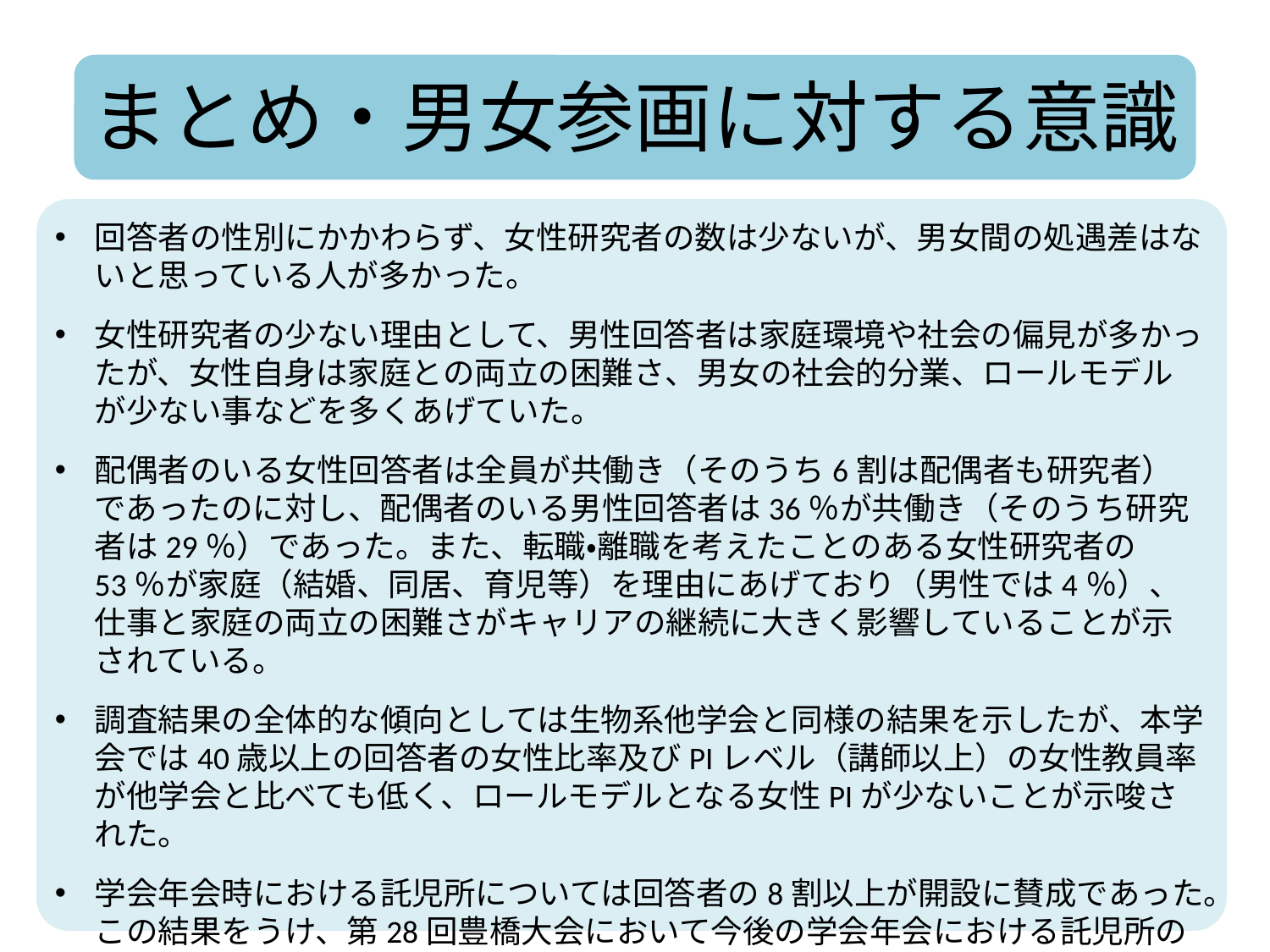

# まとめ・男女参画に対する意識

回答者の性別にかかわらず、女性研究者の数は少ないが、男女間の処遇差はないと思っている人が多かった。
女性研究者の少ない理由として、男性回答者は家庭環境や社会の偏見が多かったが、女性自身は家庭との両立の困難さ、男女の社会的分業、ロールモデルが少ない事などを多くあげていた。
配偶者のいる女性回答者は全員が共働き（そのうち6割は配偶者も研究者）であったのに対し、配偶者のいる男性回答者は36％が共働き（そのうち研究者は29％）であった。また、転職・離職を考えたことのある女性研究者の53％が家庭（結婚、同居、育児等）を理由にあげており（男性では4％）、仕事と家庭の両立の困難さがキャリアの継続に大きく影響していることが示されている。
調査結果の全体的な傾向としては生物系他学会と同様の結果を示したが、本学会では40歳以上の回答者の女性比率及びPIレベル（講師以上）の女性教員率が他学会と比べても低く、ロールモデルとなる女性PIが少ないことが示唆された。
学会年会時における託児所については回答者の8割以上が開設に賛成であった。この結果をうけ、第28回豊橋大会において今後の学会年会における託児所の常設が決定された。